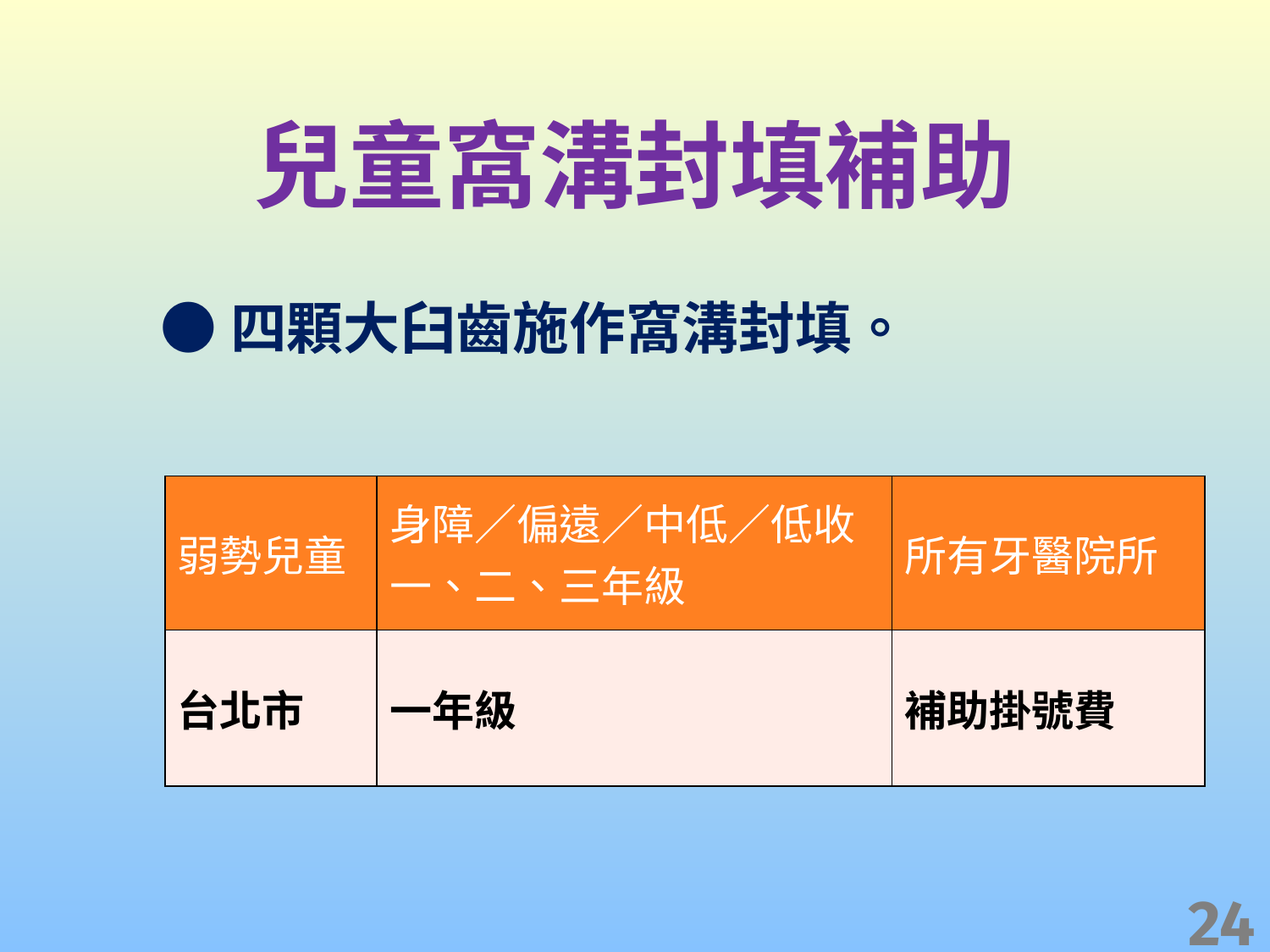

# 兒童窩溝封填補助
    ●四顆大臼齒施作窩溝封填。
| 弱勢兒童 | 身障／偏遠／中低／低收 一、二、三年級 | 所有牙醫院所 |
| --- | --- | --- |
| 台北市 | 一年級 | 補助掛號費 |
24